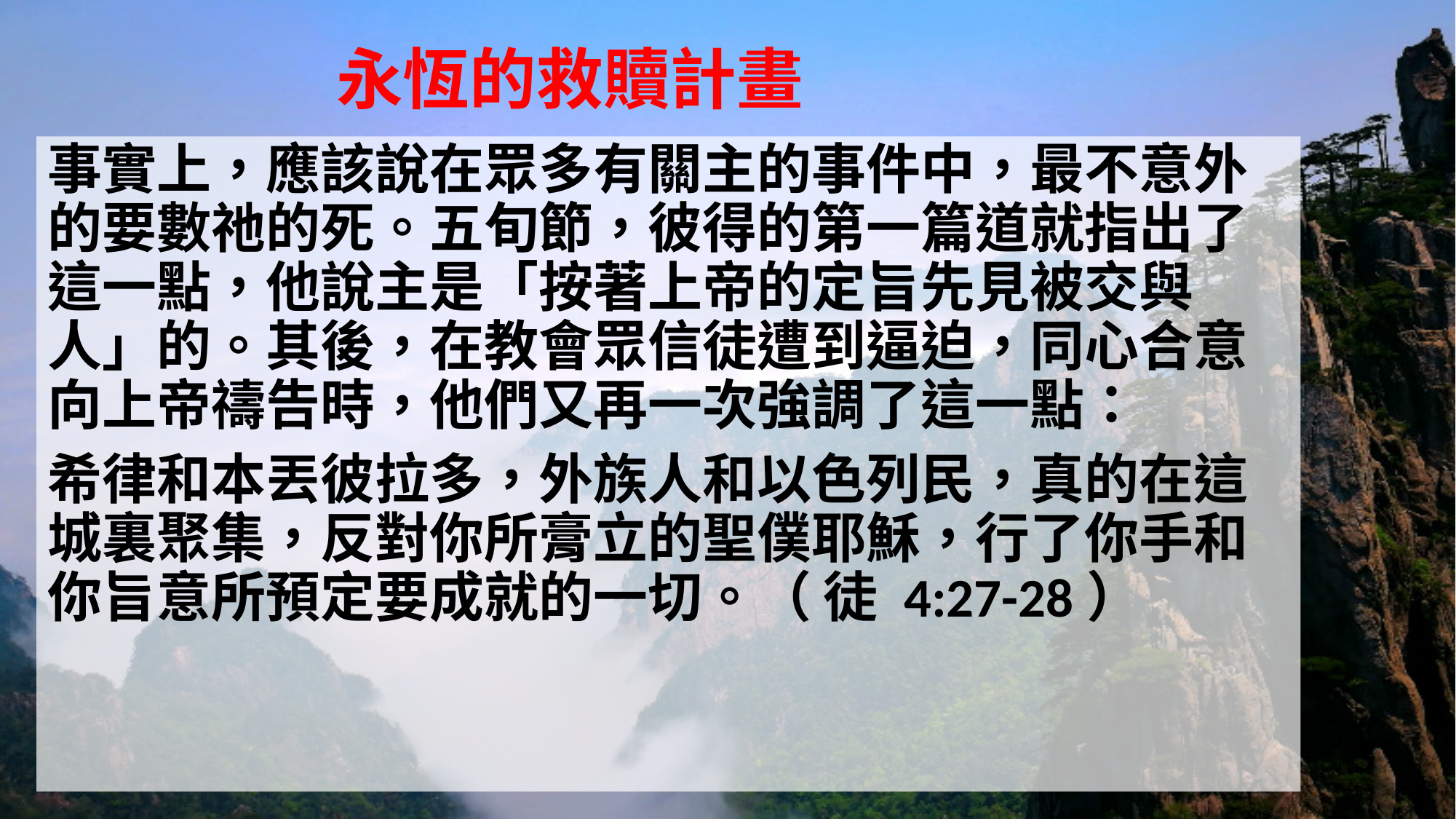

# 永恆的救贖計畫
事實上，應該說在眾多有關主的事件中，最不意外的要數祂的死。五旬節，彼得的第一篇道就指出了這一點，他說主是「按著上帝的定旨先見被交與人」的。其後，在教會眾信徒遭到逼迫，同心合意向上帝禱告時，他們又再一次強調了這一點：
希律和本丟彼拉多，外族人和以色列民，真的在這城裏聚集，反對你所膏立的聖僕耶穌，行了你手和你旨意所預定要成就的一切。（ 徒 4:27-28）